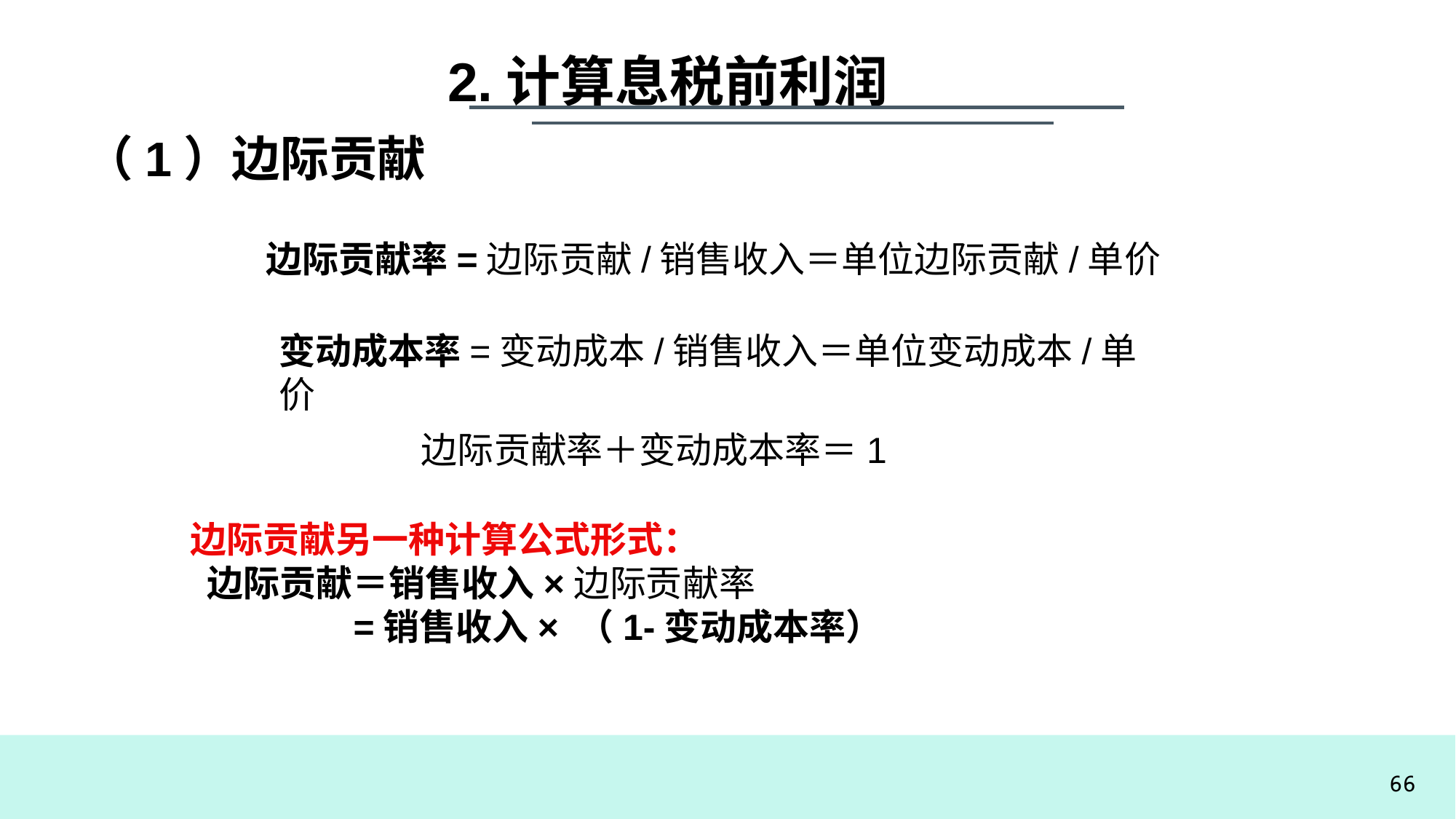

2.计算息税前利润
（1）边际贡献
边际贡献率=边际贡献/销售收入＝单位边际贡献/单价
变动成本率=变动成本/销售收入＝单位变动成本/单价
边际贡献率＋变动成本率＝1
边际贡献另一种计算公式形式：
 边际贡献＝销售收入×边际贡献率
                =销售收入× （1-变动成本率）

66